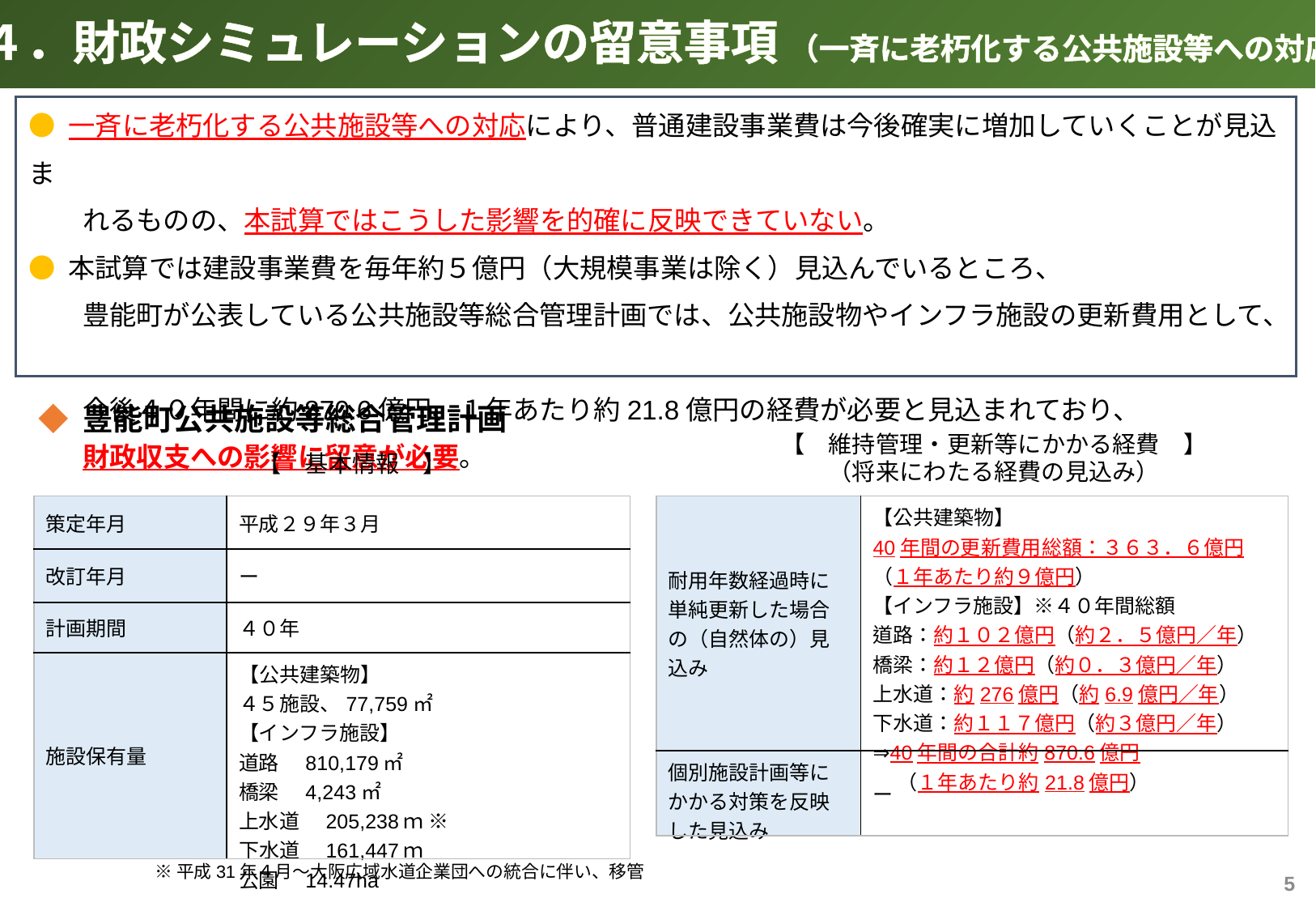

４．財政シミュレーションの留意事項 （一斉に老朽化する公共施設等への対応）
● 一斉に老朽化する公共施設等への対応により、普通建設事業費は今後確実に増加していくことが見込ま
　　れるものの、本試算ではこうした影響を的確に反映できていない。
● 本試算では建設事業費を毎年約５億円（大規模事業は除く）見込んでいるところ、
　　豊能町が公表している公共施設等総合管理計画では、公共施設物やインフラ施設の更新費用として、
　　今後４０年間に約870.6億円、１年あたり約21.8億円の経費が必要と見込まれており、
　　財政収支への影響に留意が必要。

◆ 豊能町公共施設等総合管理計画
【　維持管理・更新等にかかる経費　】
（将来にわたる経費の見込み）
【　基本情報　】
| 策定年月 | 平成２９年３月 |
| --- | --- |
| 改訂年月 | ー |
| 計画期間 | ４０年 |
| 施設保有量 | 【公共建築物】 ４５施設、77,759㎡ 【インフラ施設】 道路　810,179㎡　　 橋梁　4,243㎡ 上水道　205,238ｍ ※　 下水道　161,447ｍ 公園　14.47ha |
| 耐用年数経過時に単純更新した場合の（自然体の）見込み | 【公共建築物】 40年間の更新費用総額：３６３．６億円 （１年あたり約９億円） 【インフラ施設】※４０年間総額 道路：約１０２億円（約２．５億円／年） 橋梁：約１２億円（約０．３億円／年） 上水道：約276億円（約6.9億円／年） 下水道：約１１７億円（約３億円／年） ⇒40年間の合計約870.6億円 　 （１年あたり約21.8億円） |
| --- | --- |
| 個別施設計画等にかかる対策を反映した見込み | ー |
※平成31年４月～大阪広域水道企業団への統合に伴い、移管
5